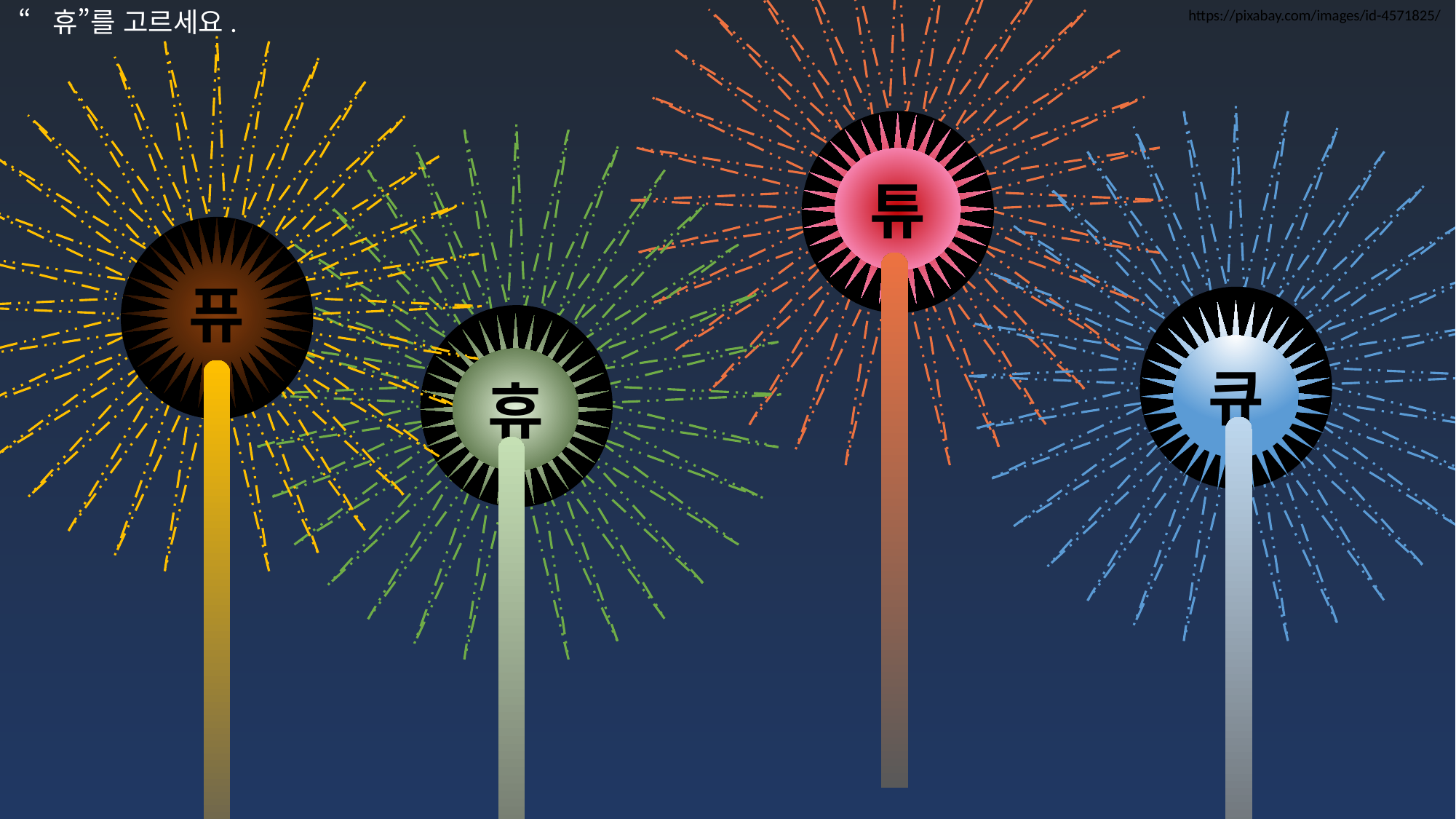

“휴”를 고르세요.
https://pixabay.com/images/id-4571825/

튜

퓨

큐

휴